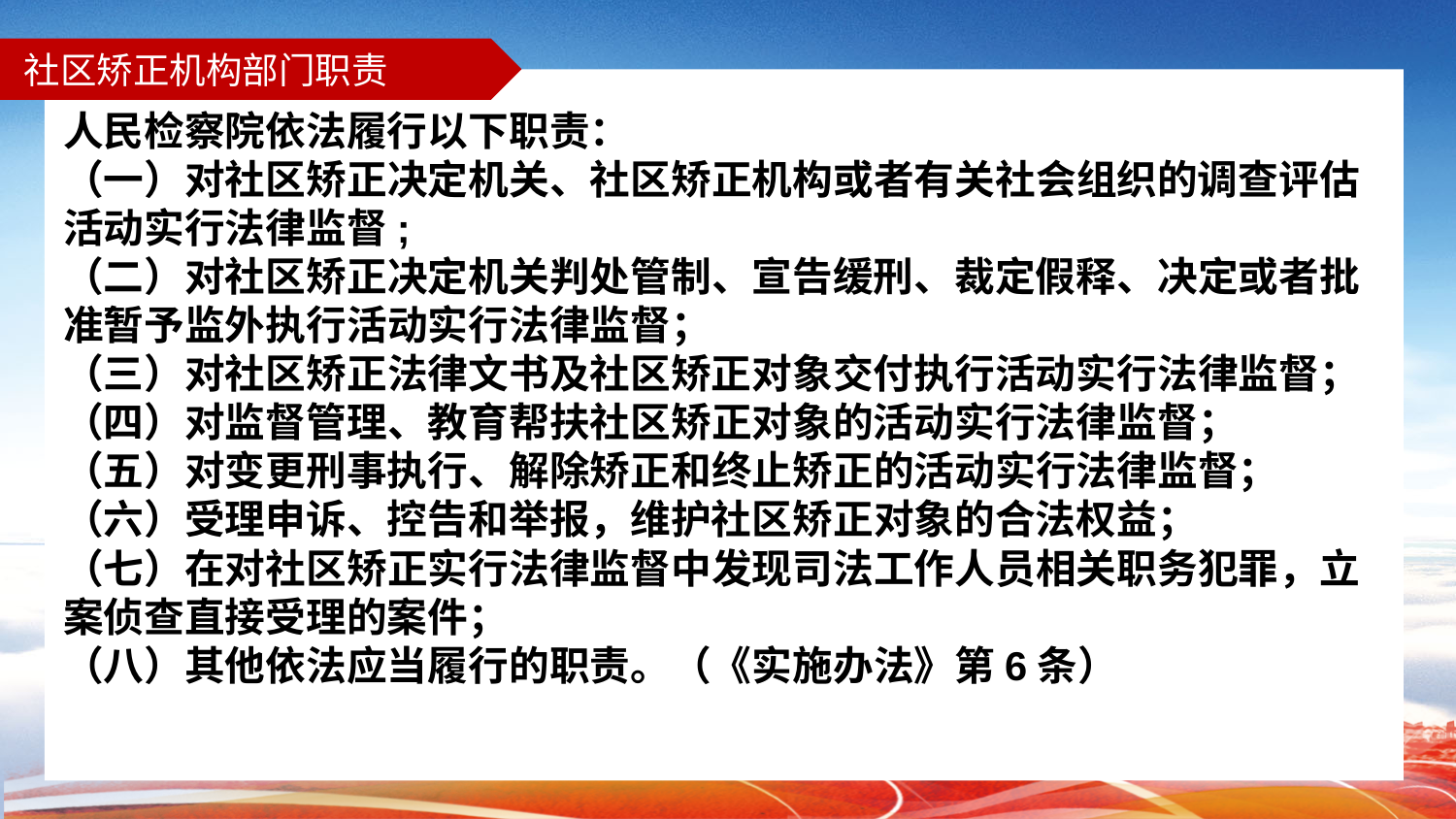

# 社区矫正机构部门职责
人民检察院依法履行以下职责：
（一）对社区矫正决定机关、社区矫正机构或者有关社会组织的调查评估活动实行法律监督;
（二）对社区矫正决定机关判处管制、宣告缓刑、裁定假释、决定或者批准暂予监外执行活动实行法律监督；
（三）对社区矫正法律文书及社区矫正对象交付执行活动实行法律监督；
（四）对监督管理、教育帮扶社区矫正对象的活动实行法律监督；
（五）对变更刑事执行、解除矫正和终止矫正的活动实行法律监督；
（六）受理申诉、控告和举报，维护社区矫正对象的合法权益；
（七）在对社区矫正实行法律监督中发现司法工作人员相关职务犯罪，立案侦查直接受理的案件；
（八）其他依法应当履行的职责。（《实施办法》第6条）
标题
标题
标题
标题